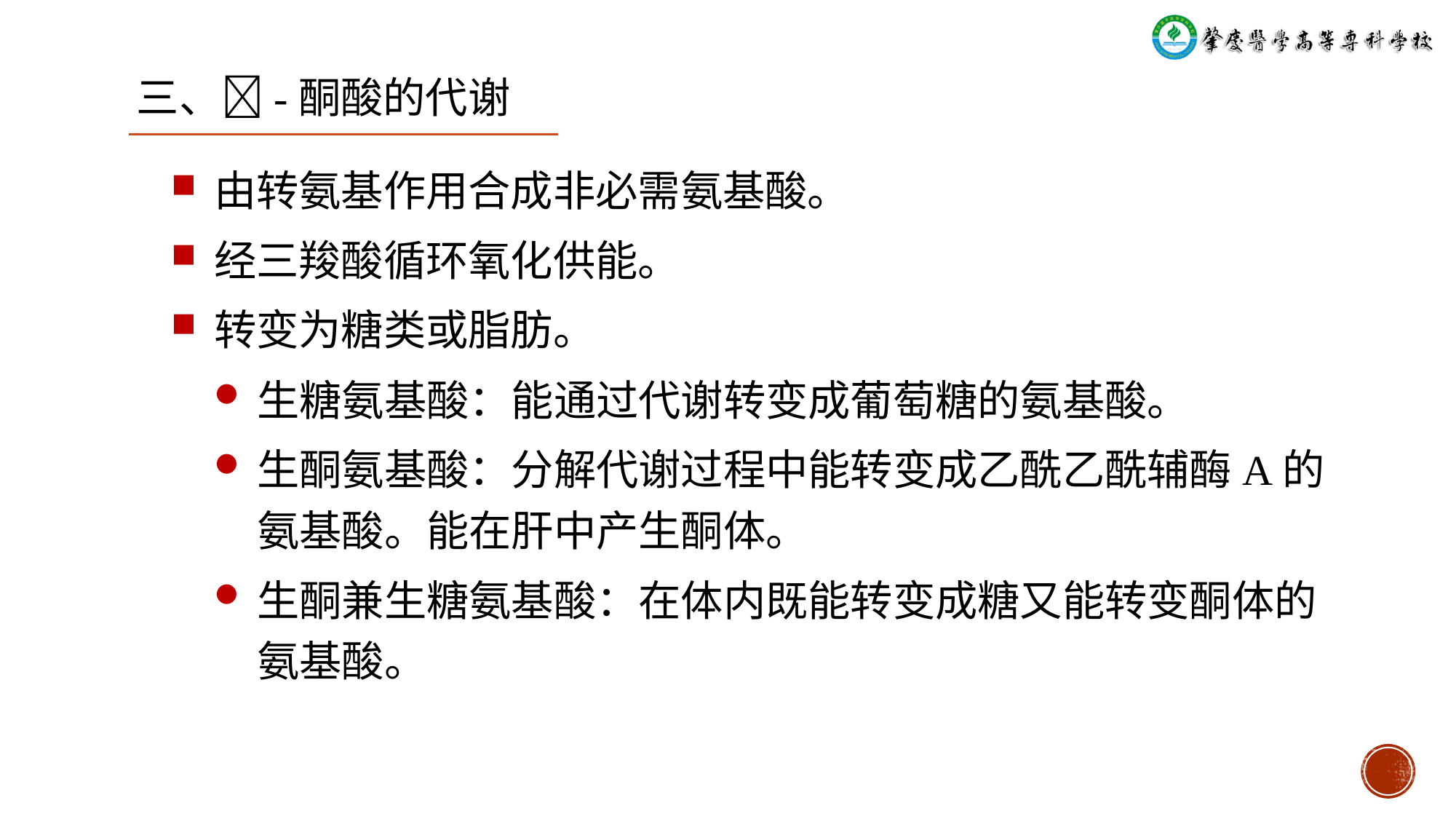

三、α-酮酸的代谢
由转氨基作用合成非必需氨基酸。
经三羧酸循环氧化供能。
转变为糖类或脂肪。
生糖氨基酸：能通过代谢转变成葡萄糖的氨基酸。
生酮氨基酸：分解代谢过程中能转变成乙酰乙酰辅酶A的氨基酸。能在肝中产生酮体。
生酮兼生糖氨基酸：在体内既能转变成糖又能转变酮体的氨基酸。